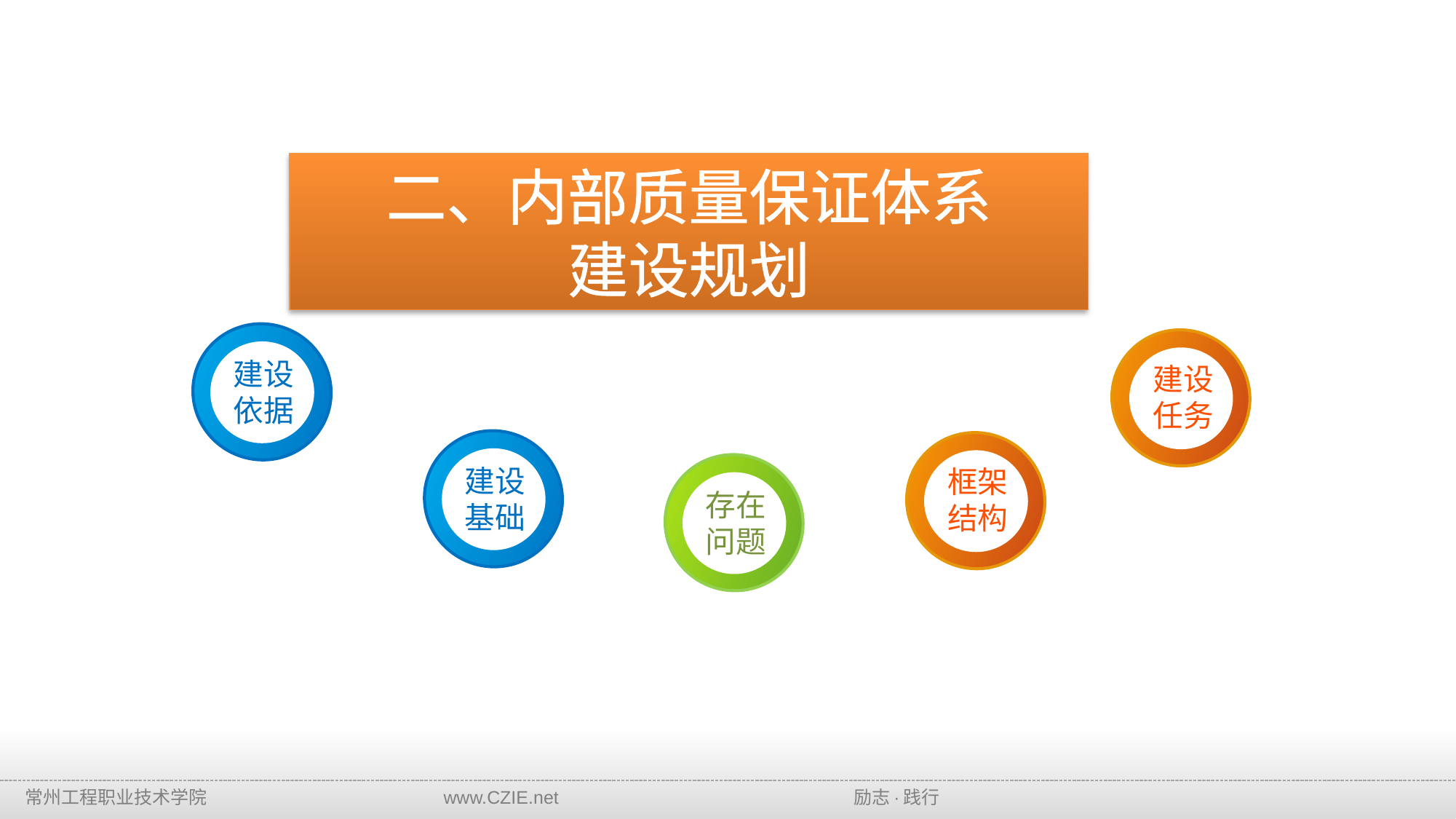

二、内部质量保证体系
建设规划

建设
依据
建设
任务

建设
基础
框架
结构
存在
问题